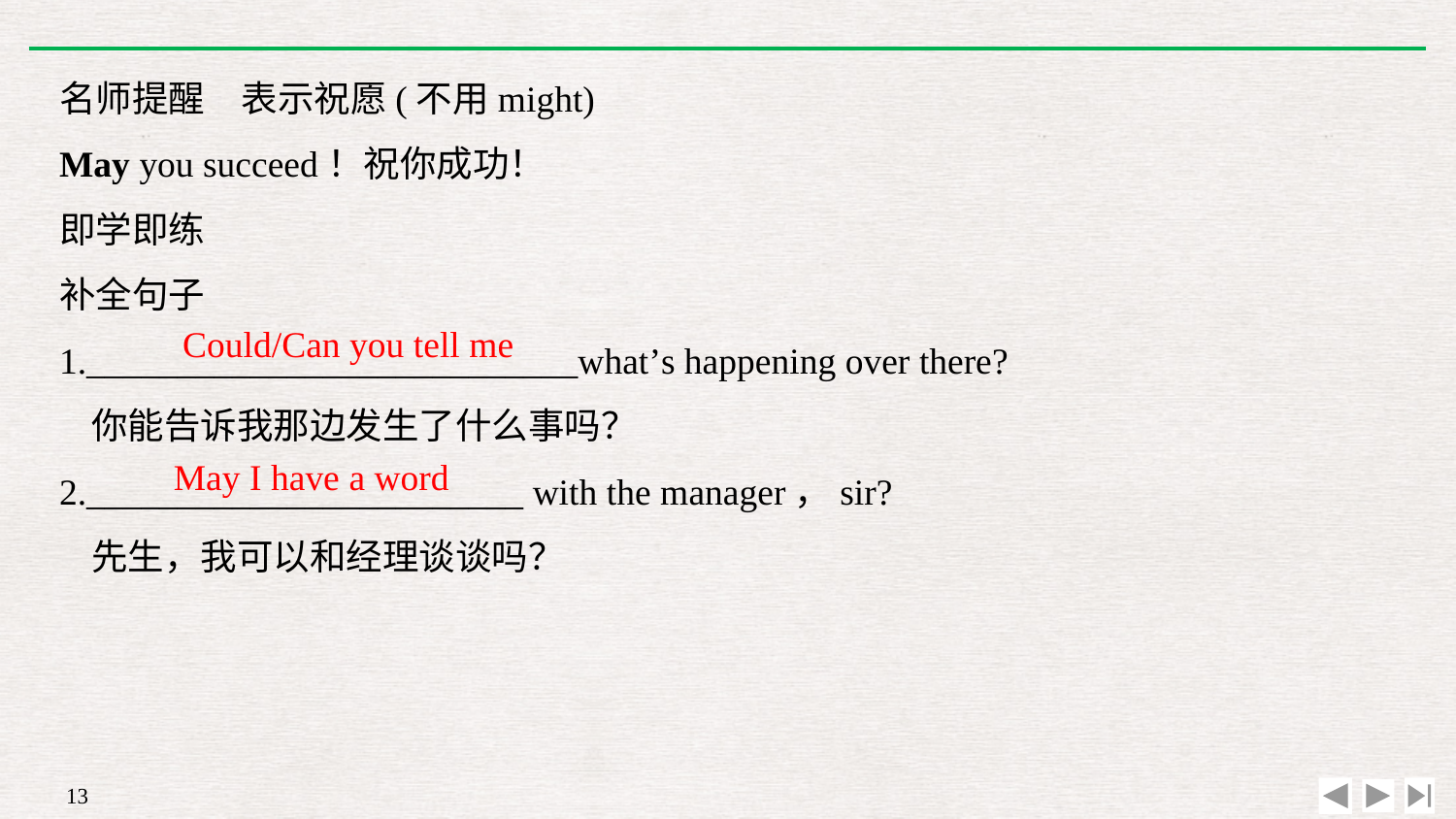

名师提醒　表示祝愿(不用might)
May you succeed！祝你成功！
即学即练
补全句子
1.___________________________what’s happening over there?
	你能告诉我那边发生了什么事吗？
2.________________________ with the manager，sir?
	先生，我可以和经理谈谈吗？
Could/Can you tell me
May I have a word